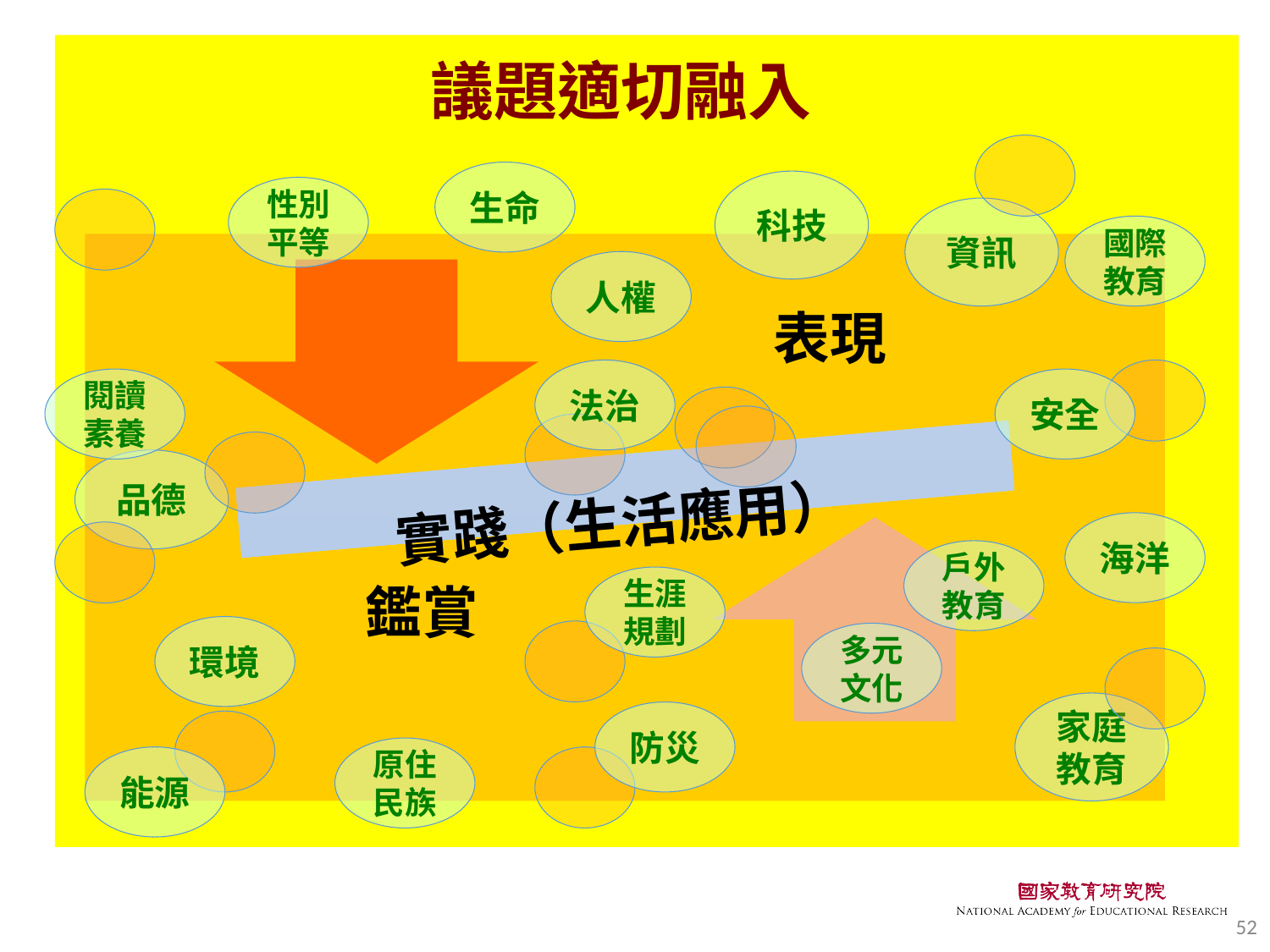

議題適切融入

生命
科技

資訊
國際教育
表現
鑑賞
法治

閱讀素養
安全

品德
實踐（生活應用）

戶外教育
生涯規劃

多元文化

家庭教育
防災

原住民族
能源

報告綱要
性別平等

人權
第一部分：程序審議

第二部分：實體審議

海洋
環境

52